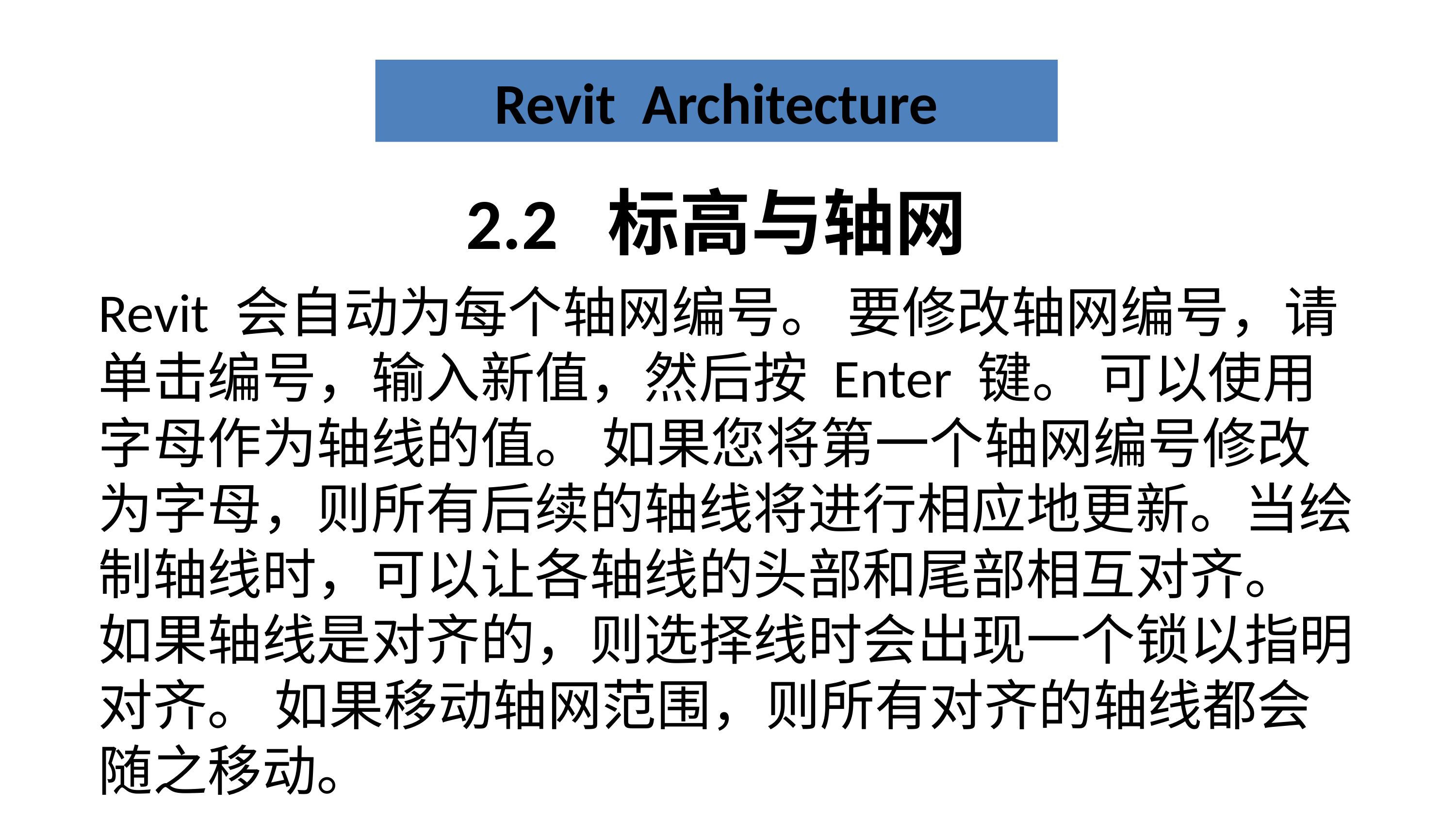

Revit  Architecture
2.2  标高与轴网
Revit 会自动为每个轴网编号。 要修改轴网编号，请单击编号，输入新值，然后按 Enter 键。 可以使用字母作为轴线的值。 如果您将第一个轴网编号修改为字母，则所有后续的轴线将进行相应地更新。当绘制轴线时，可以让各轴线的头部和尾部相互对齐。 如果轴线是对齐的，则选择线时会出现一个锁以指明对齐。 如果移动轴网范围，则所有对齐的轴线都会随之移动。